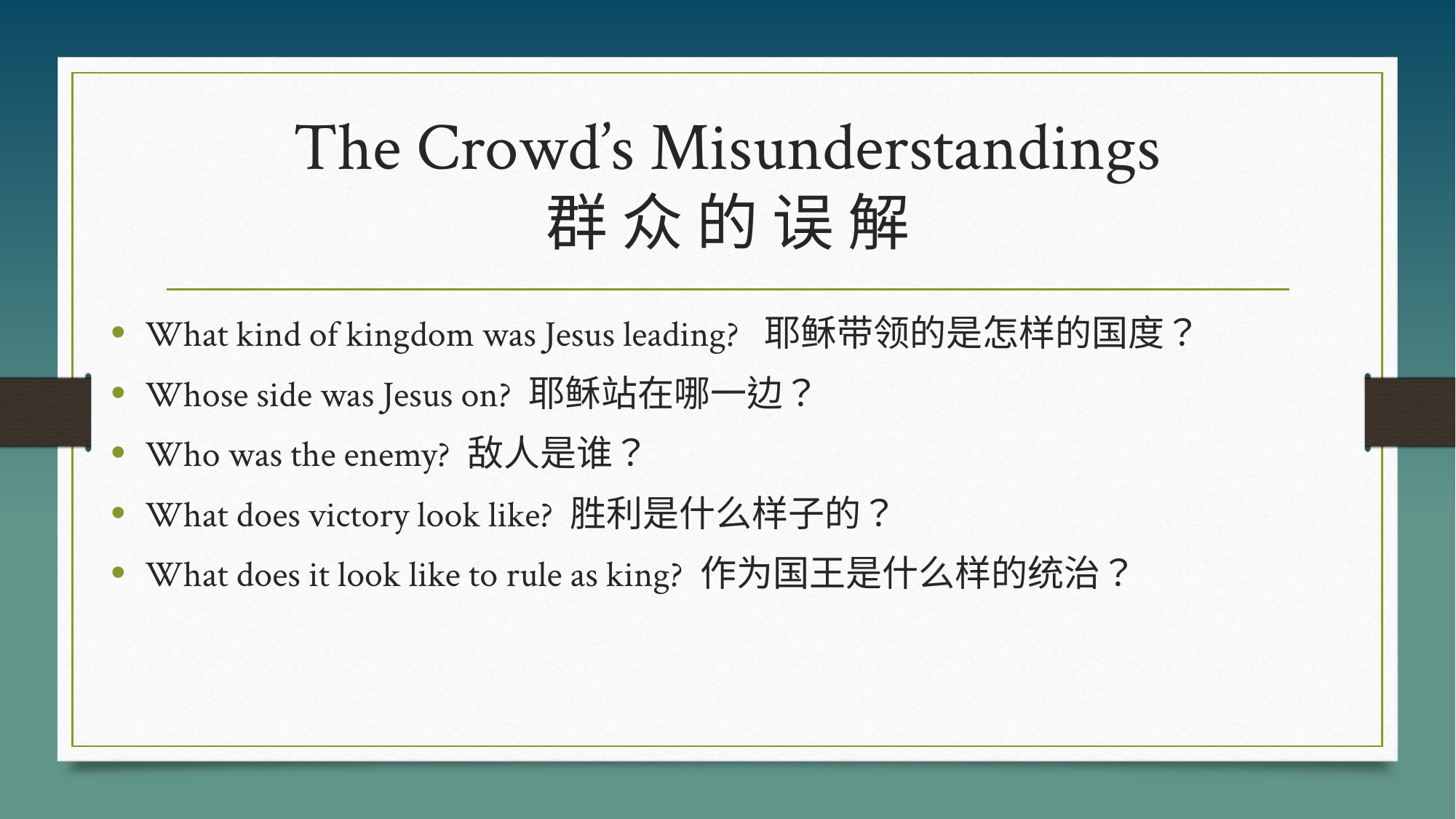

# The Crowd’s Misunderstandings 群 众 的 误 解
What kind of kingdom was Jesus leading?  耶稣带领的是怎样的国度？
Whose side was Jesus on? 耶稣站在哪一边？
Who was the enemy? 敌人是谁？
What does victory look like? 胜利是什么样子的？
What does it look like to rule as king? 作为国王是什么样的统治？